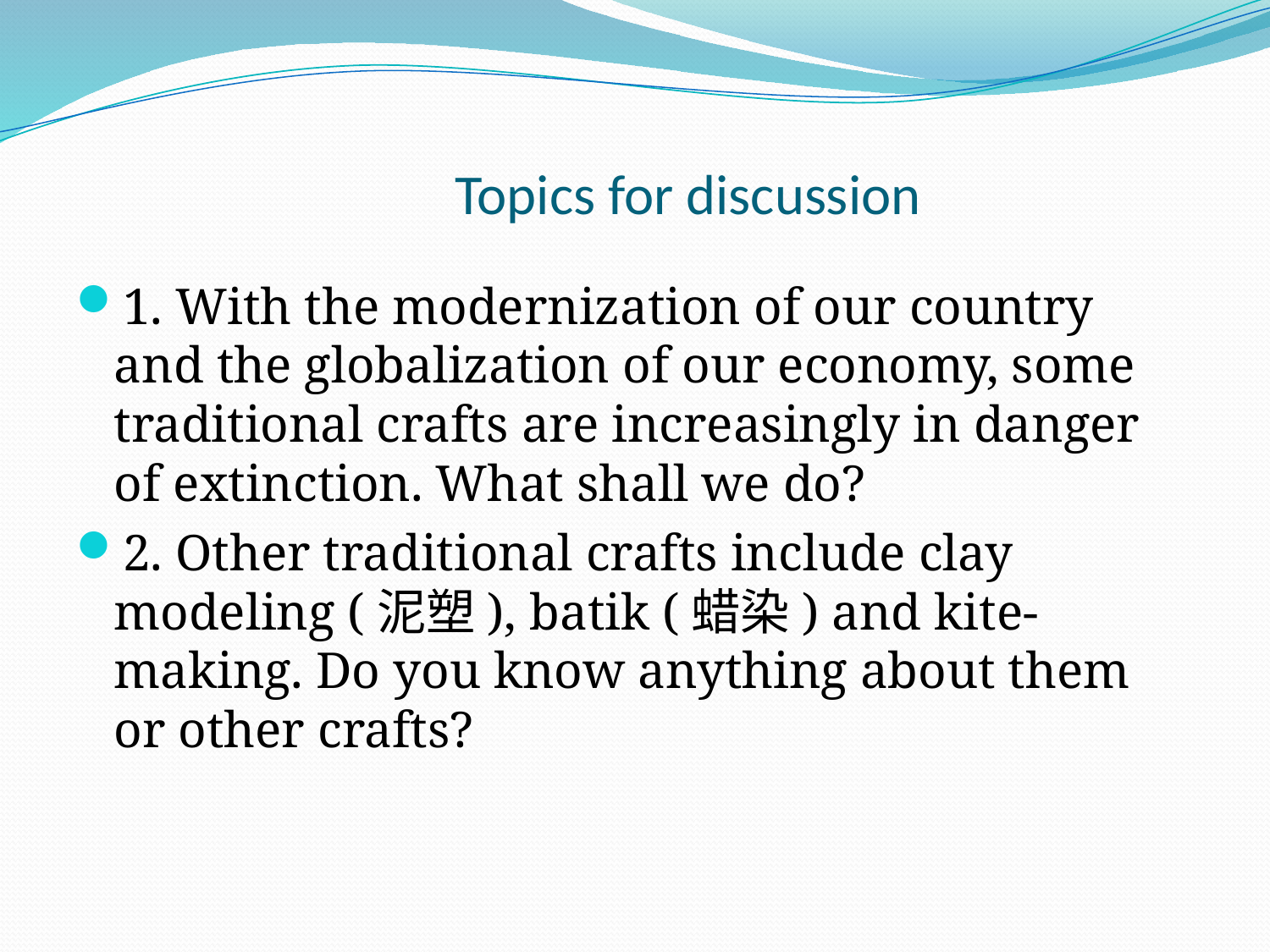

# Topics for discussion
1. With the modernization of our country and the globalization of our economy, some traditional crafts are increasingly in danger of extinction. What shall we do?
2. Other traditional crafts include clay modeling (泥塑), batik (蜡染) and kite-making. Do you know anything about them or other crafts?